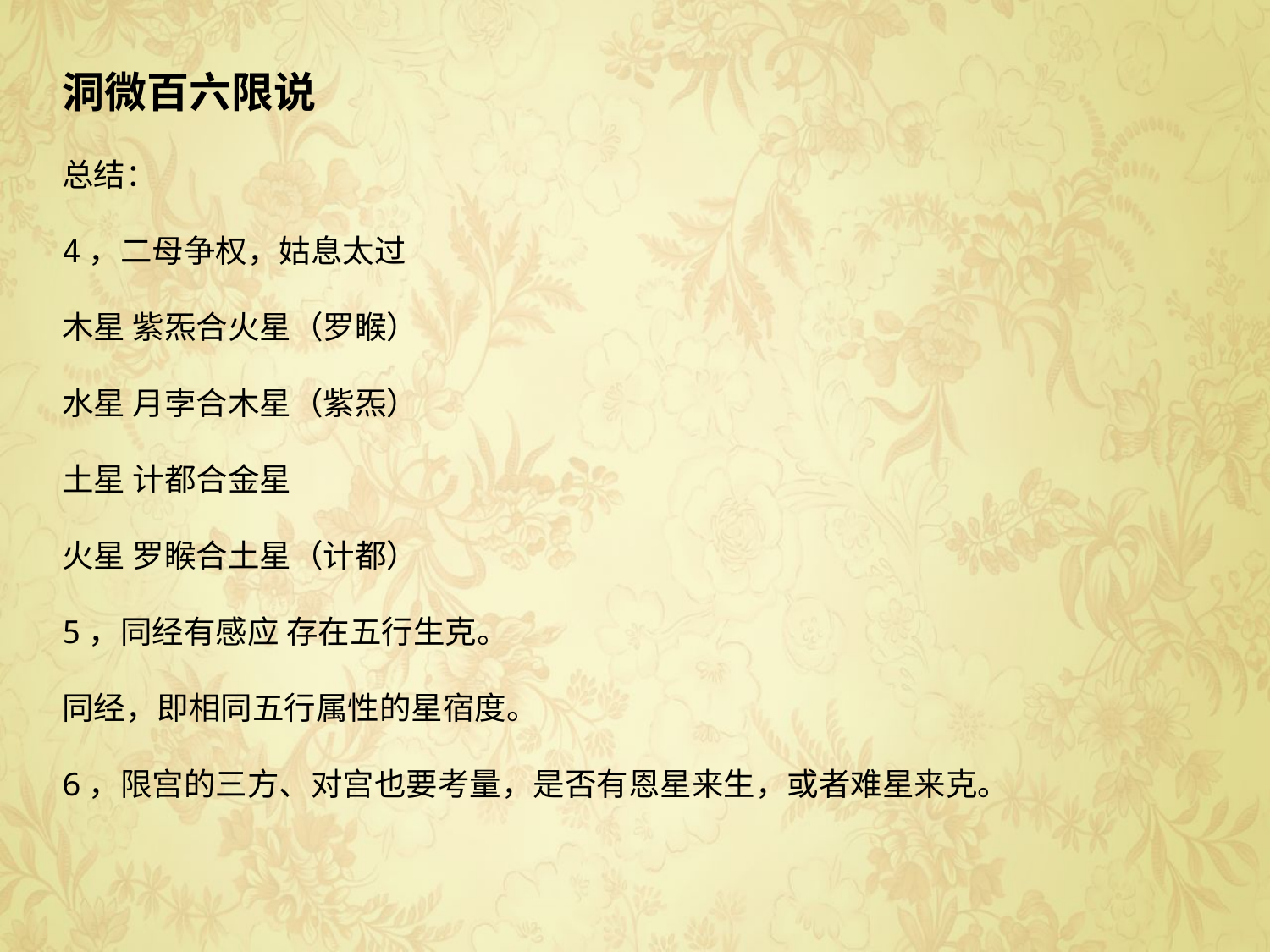

洞微百六限说

总结：

4，二母争权，姑息太过

木星 紫炁合火星（罗睺）

水星 月孛合木星（紫炁）

土星 计都合金星

火星 罗睺合土星（计都）

5，同经有感应 存在五行生克。

同经，即相同五行属性的星宿度。

6，限宫的三方、对宫也要考量，是否有恩星来生，或者难星来克。